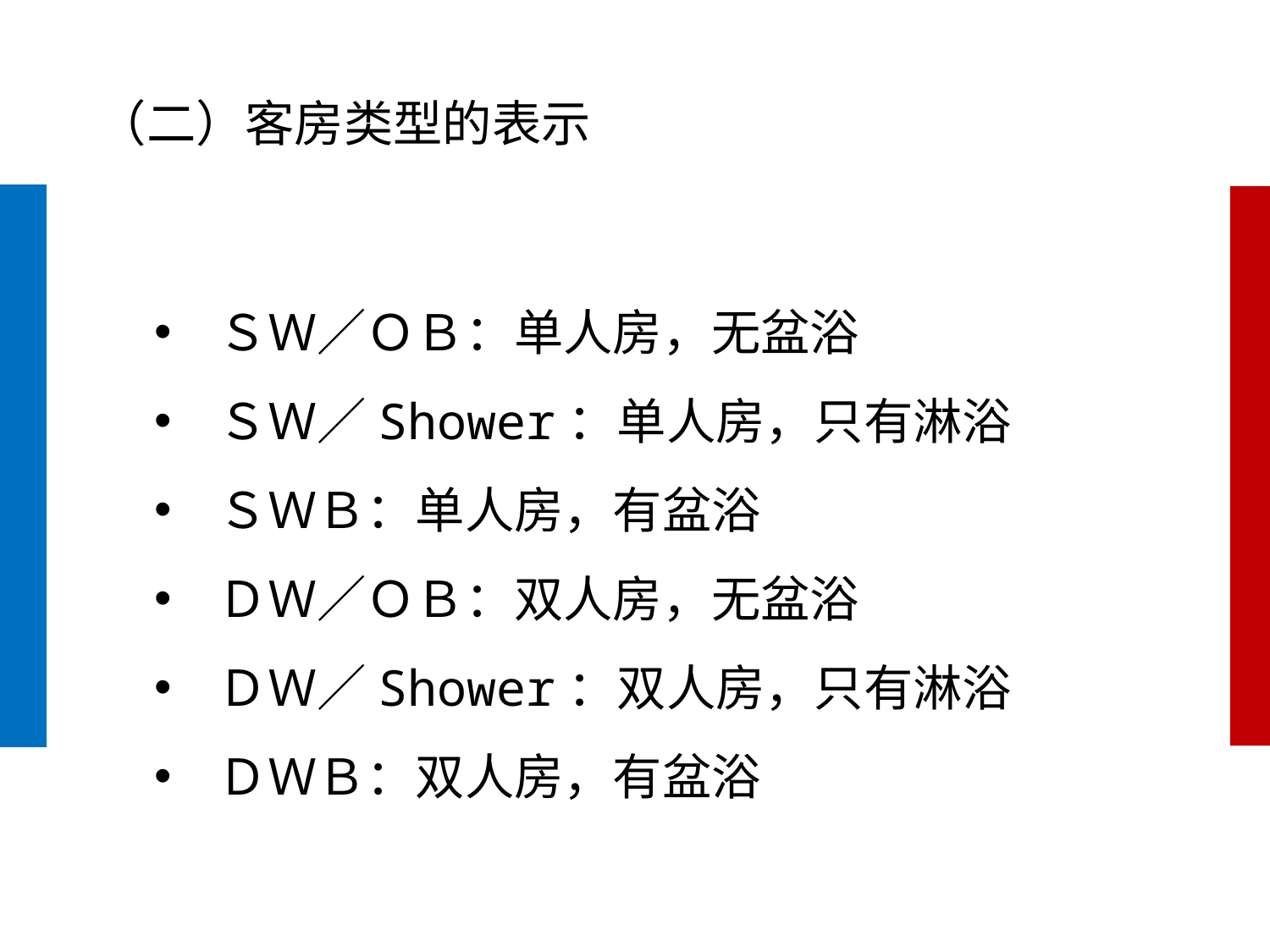

（二）客房类型的表示

ＳＷ／ＯＢ：单人房，无盆浴
ＳＷ／Shower：单人房，只有淋浴
ＳＷＢ：单人房，有盆浴
ＤＷ／ＯＢ：双人房，无盆浴
ＤＷ／Shower：双人房，只有淋浴
ＤＷＢ：双人房，有盆浴